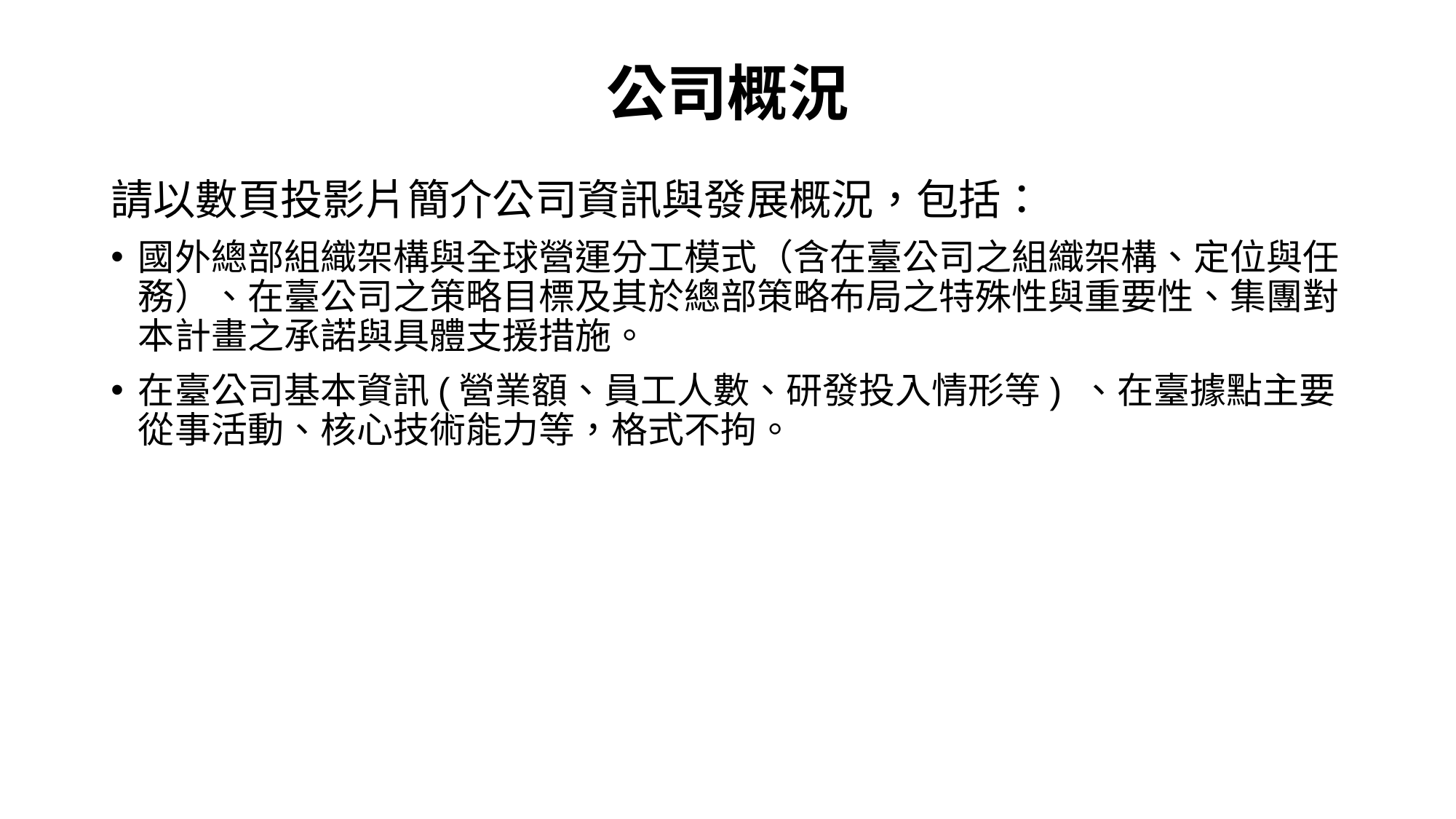

# 公司概況
請以數頁投影片簡介公司資訊與發展概況，包括：
國外總部組織架構與全球營運分工模式（含在臺公司之組織架構、定位與任務）、在臺公司之策略目標及其於總部策略布局之特殊性與重要性、集團對本計畫之承諾與具體支援措施。
在臺公司基本資訊(營業額、員工人數、研發投入情形等) 、在臺據點主要從事活動、核心技術能力等，格式不拘。